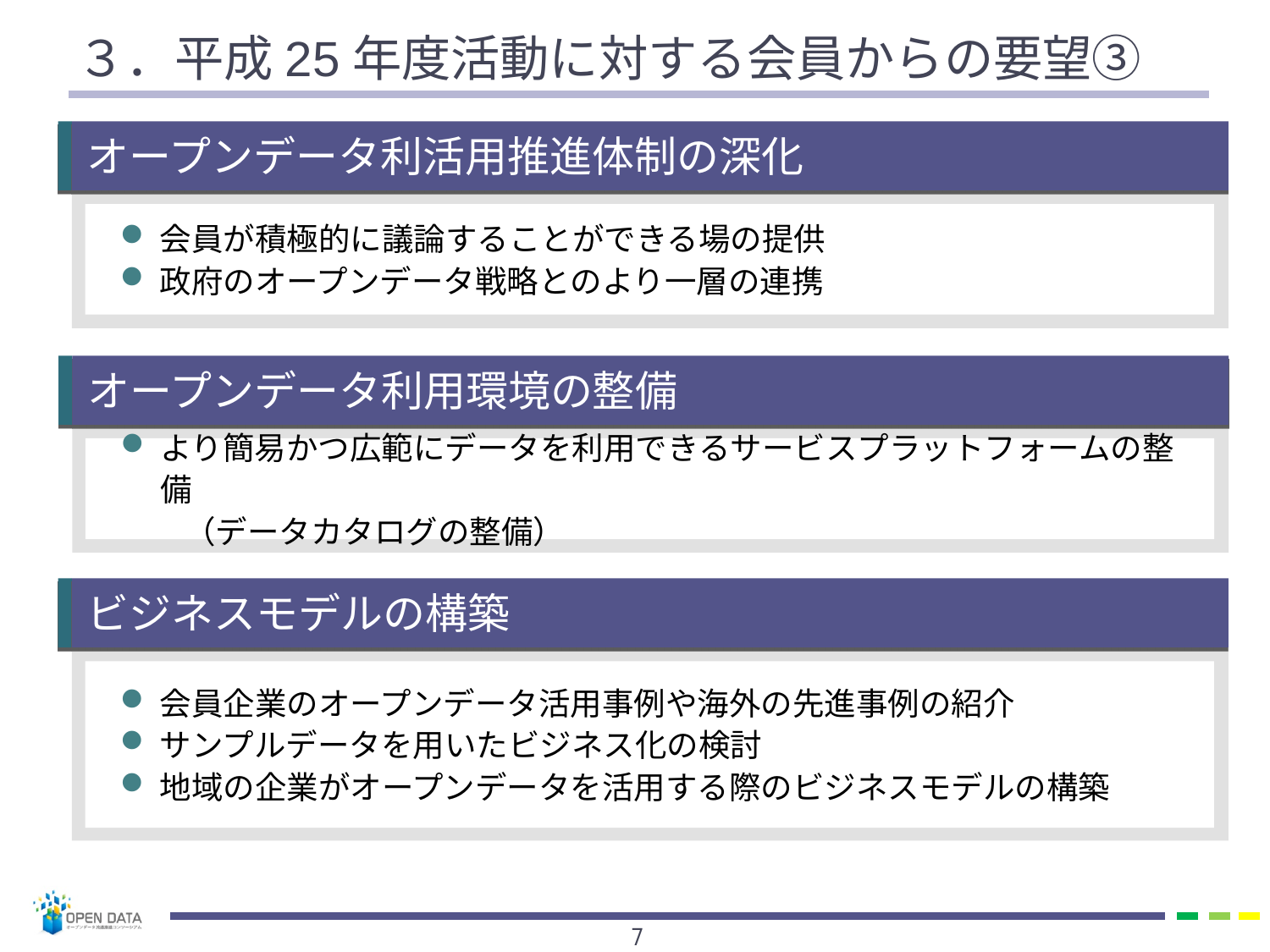

# ３．平成25年度活動に対する会員からの要望③

オープンデータ利活用推進体制の深化

会員が積極的に議論することができる場の提供
政府のオープンデータ戦略とのより一層の連携

オープンデータ利用環境の整備

より簡易かつ広範にデータを利用できるサービスプラットフォームの整備
　　（データカタログの整備）

ビジネスモデルの構築

会員企業のオープンデータ活用事例や海外の先進事例の紹介
サンプルデータを用いたビジネス化の検討
地域の企業がオープンデータを活用する際のビジネスモデルの構築
7